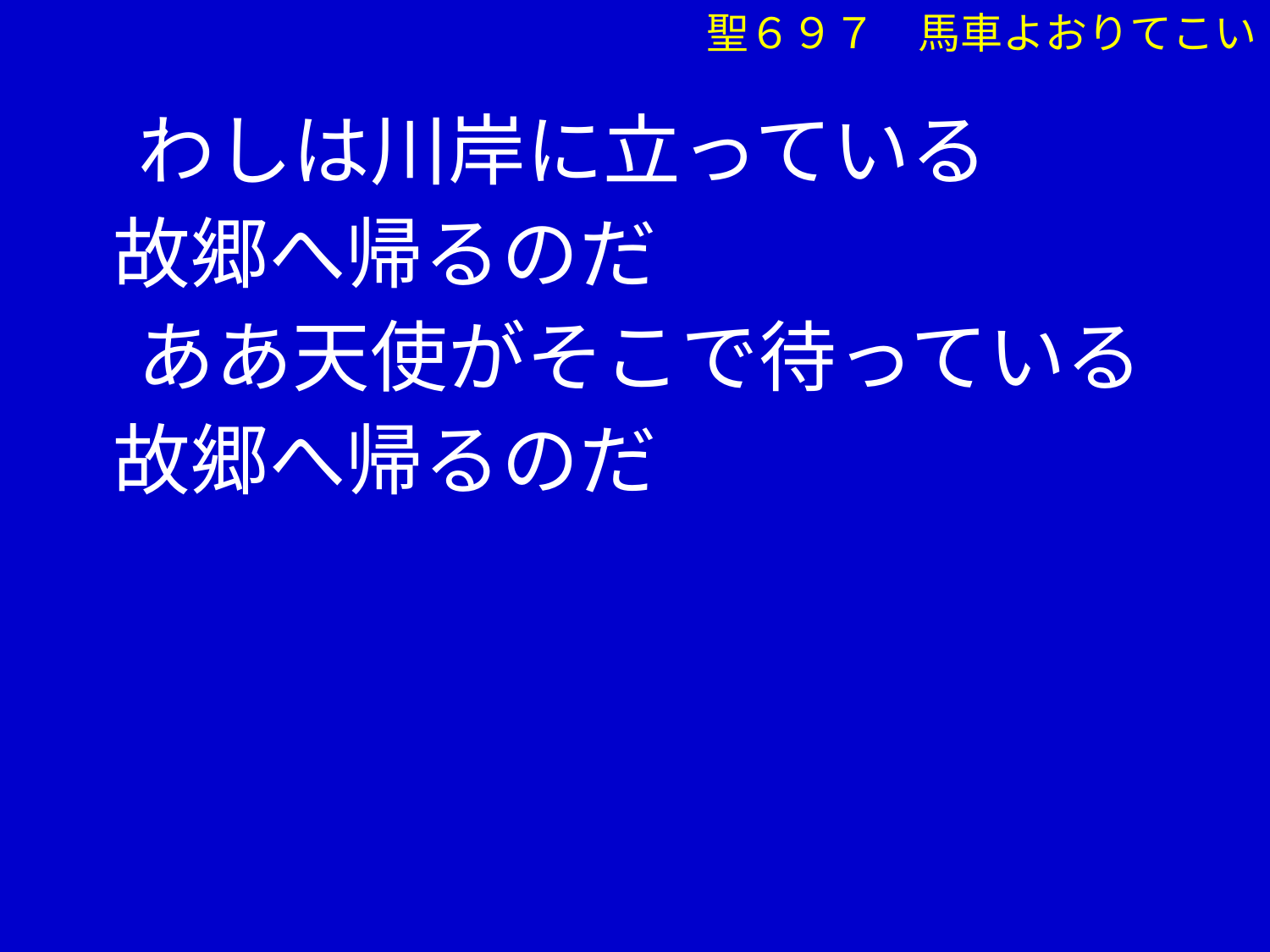

わしは川岸に立っている
   故郷へ帰るのだ
　 ああ天使がそこで待っている
   故郷へ帰るのだ
聖６９７　馬車よおりてこい